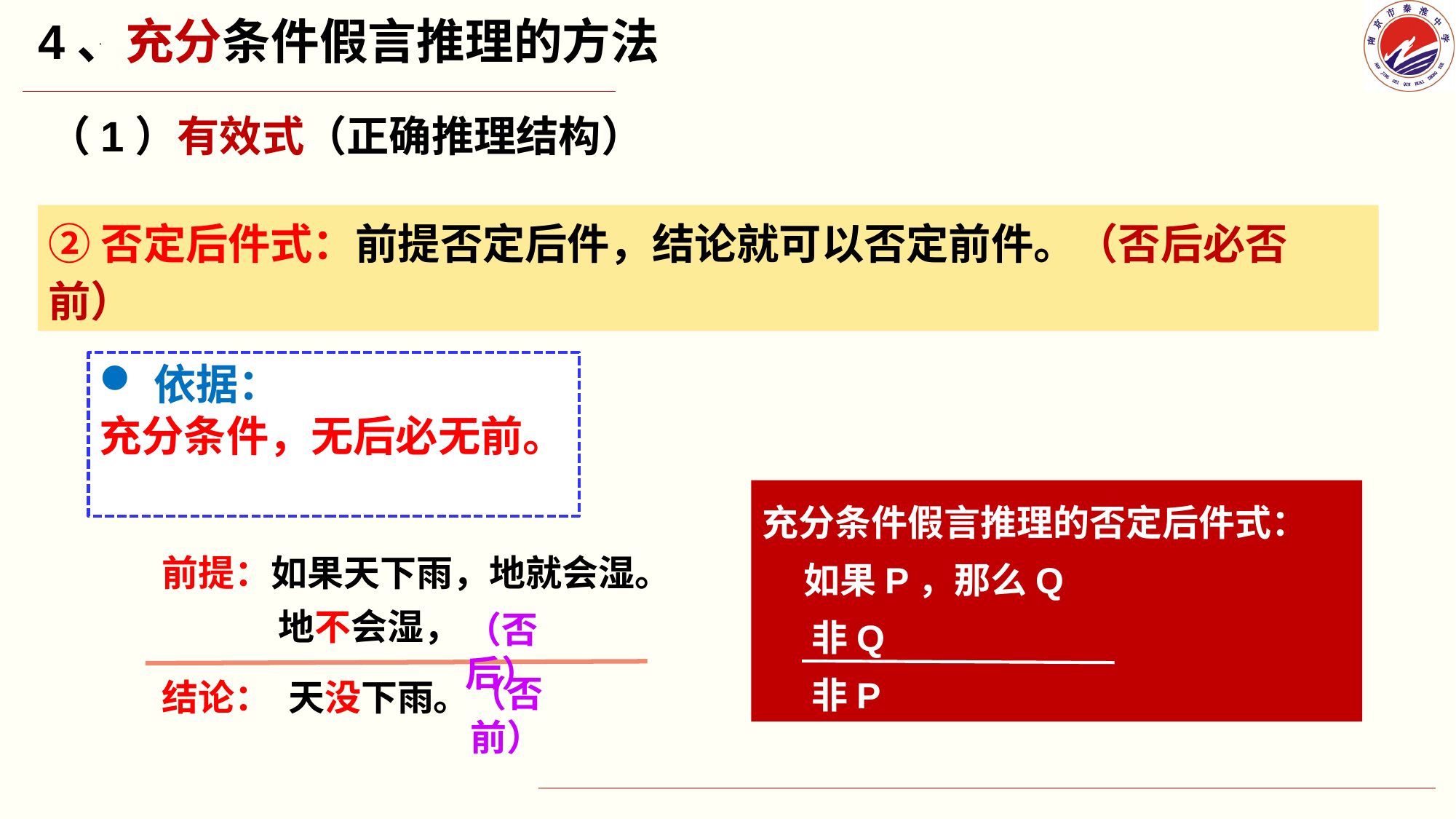

4、充分条件假言推理的方法
（1）有效式（正确推理结构）
②否定后件式：前提否定后件，结论就可以否定前件。（否后必否前）
依据：
充分条件，无后必无前。
充分条件假言推理的否定后件式：
     如果P，那么Q
     非Q
     非P
前提：如果天下雨，地就会湿。
地不会湿，
（否后）
（否前）
结论：
天没下雨。